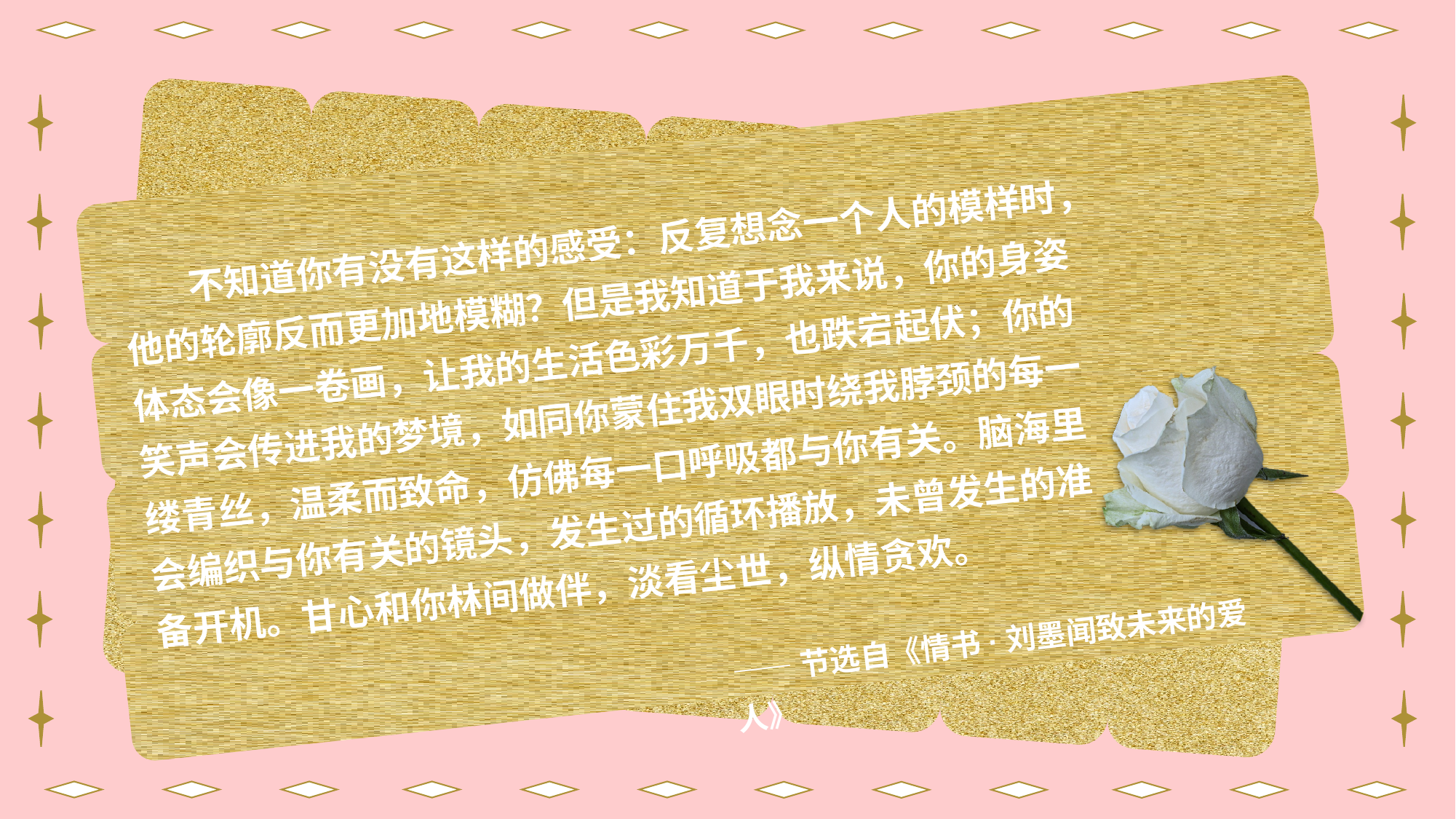

不知道你有没有这样的感受：反复想念一个人的模样时，他的轮廓反而更加地模糊？但是我知道于我来说，你的身姿体态会像一卷画，让我的生活色彩万千，也跌宕起伏；你的笑声会传进我的梦境，如同你蒙住我双眼时绕我脖颈的每一缕青丝，温柔而致命，仿佛每一口呼吸都与你有关。脑海里会编织与你有关的镜头，发生过的循环播放，未曾发生的准备开机。甘心和你林间做伴，淡看尘世，纵情贪欢。

——节选自《情书·刘墨闻致未来的爱人》